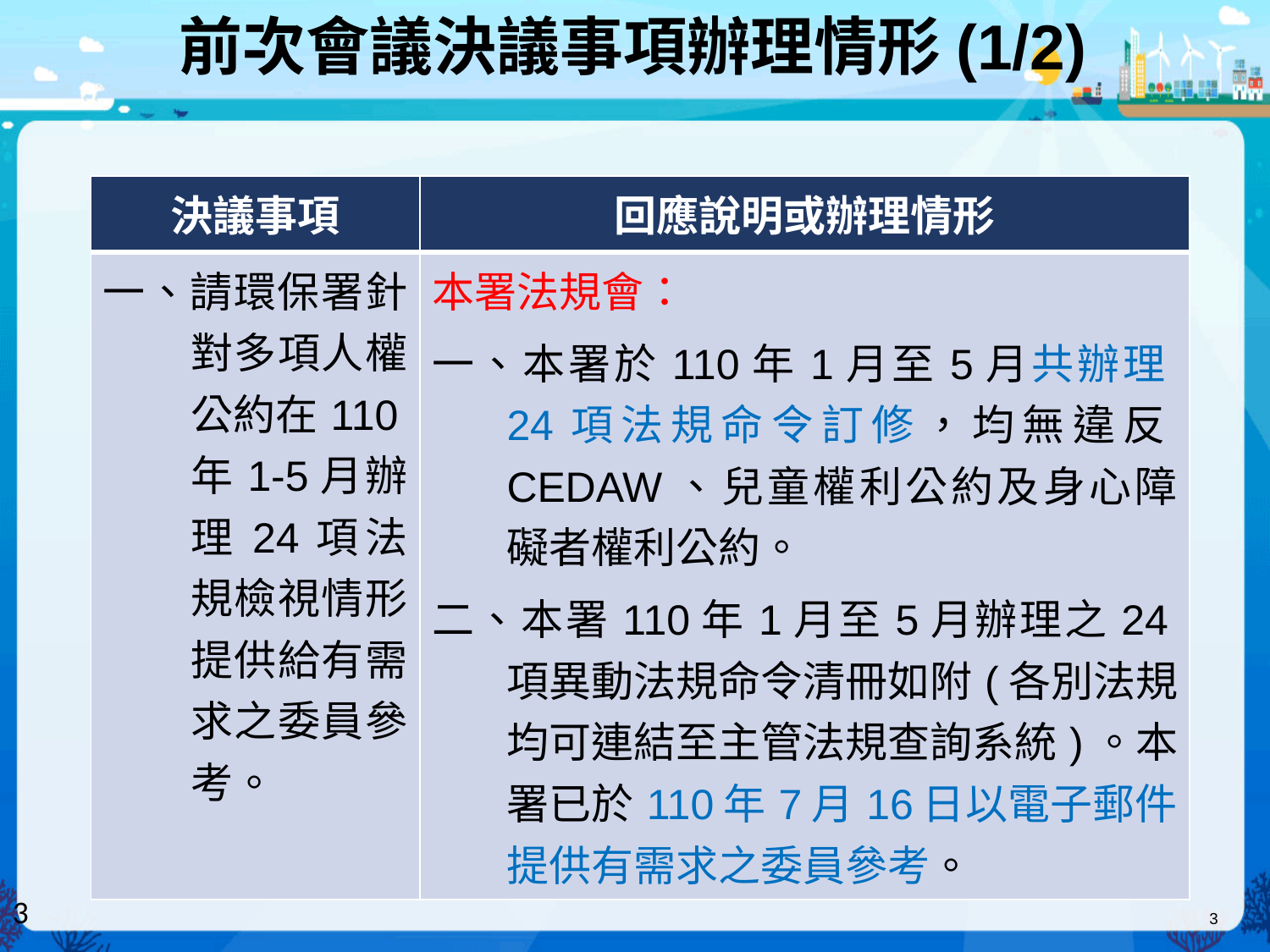

# 前次會議決議事項辦理情形(1/2)
| 決議事項 | 回應說明或辦理情形 |
| --- | --- |
| 一、請環保署針對多項人權公約在110年1-5月辦理24項法規檢視情形提供給有需求之委員參考。 | 本署法規會： 一、本署於110年1月至5月共辦理24項法規命令訂修，均無違反CEDAW、兒童權利公約及身心障礙者權利公約。 二、本署110年1月至5月辦理之24項異動法規命令清冊如附(各別法規均可連結至主管法規查詢系統)。本署已於110年7月16日以電子郵件提供有需求之委員參考。 |
3